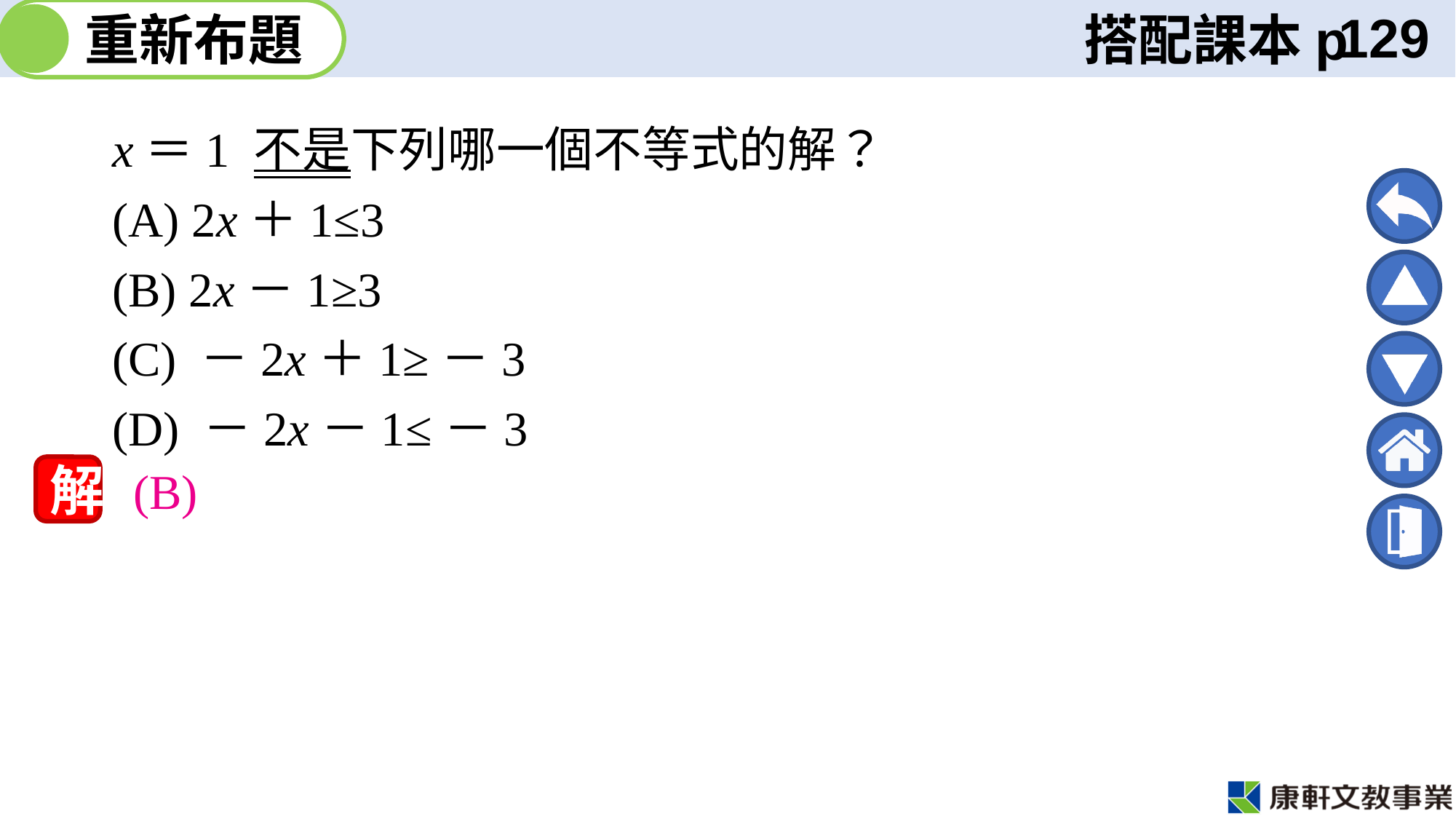

129
x＝1 不是下列哪一個不等式的解？
(A) 2x＋1≤3
(B) 2x－1≥3
(C) －2x＋1≥－3
(D) －2x－1≤－3

(B)
解